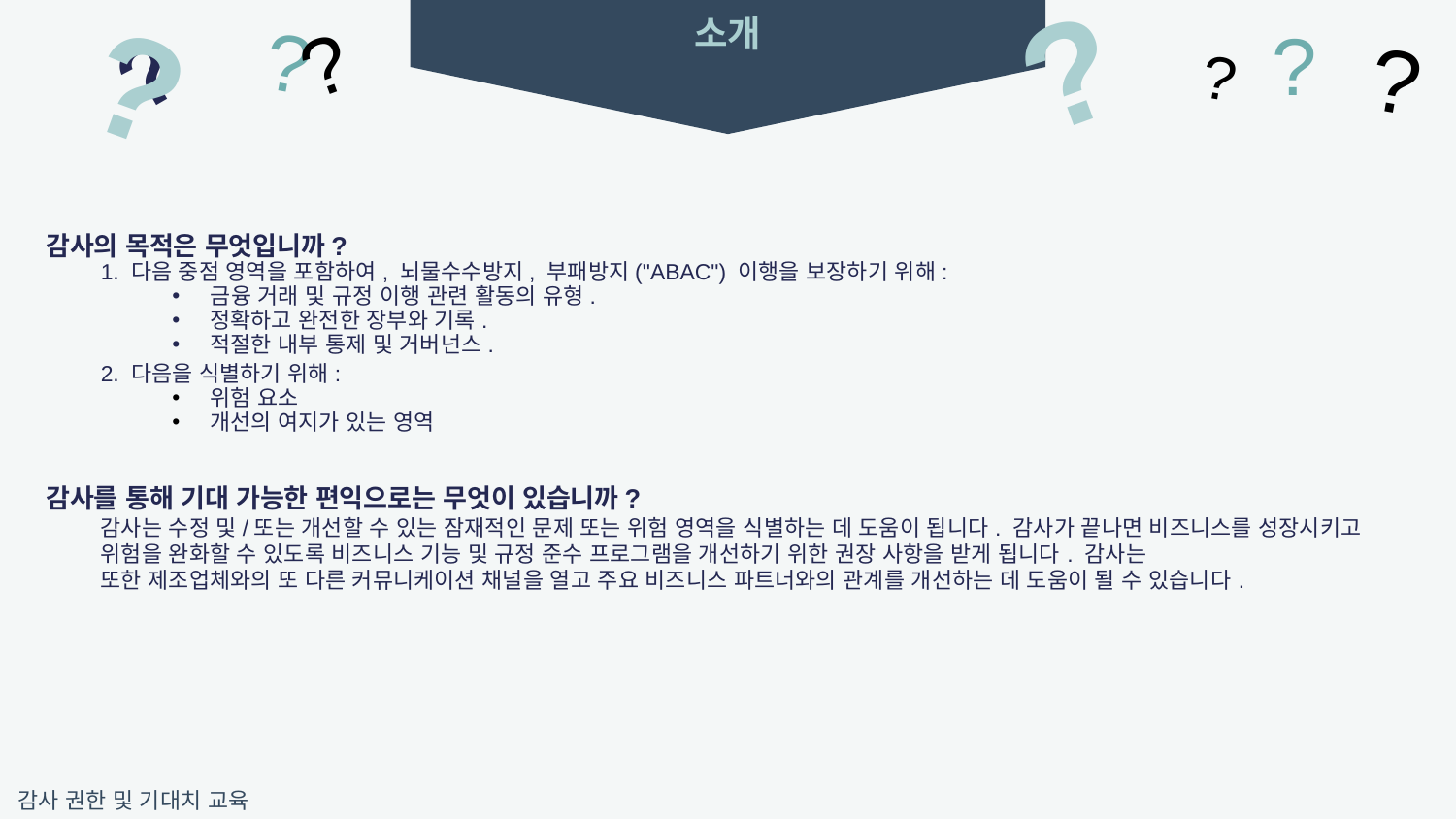

?
?
?
?
?
소개
?
?

?
감사의 목적은 무엇입니까?
1. 다음 중점 영역을 포함하여, 뇌물수수방지, 부패방지("ABAC") 이행을 보장하기 위해:
금융 거래 및 규정 이행 관련 활동의 유형.
정확하고 완전한 장부와 기록.
적절한 내부 통제 및 거버넌스.
2. 다음을 식별하기 위해:
위험 요소
개선의 여지가 있는 영역

감사를 통해 기대 가능한 편익으로는 무엇이 있습니까?
감사는 수정 및/또는 개선할 수 있는 잠재적인 문제 또는 위험 영역을 식별하는 데 도움이 됩니다. 감사가 끝나면 비즈니스를 성장시키고 위험을 완화할 수 있도록 비즈니스 기능 및 규정 준수 프로그램을 개선하기 위한 권장 사항을 받게 됩니다. 감사는
또한 제조업체와의 또 다른 커뮤니케이션 채널을 열고 주요 비즈니스 파트너와의 관계를 개선하는 데 도움이 될 수 있습니다.